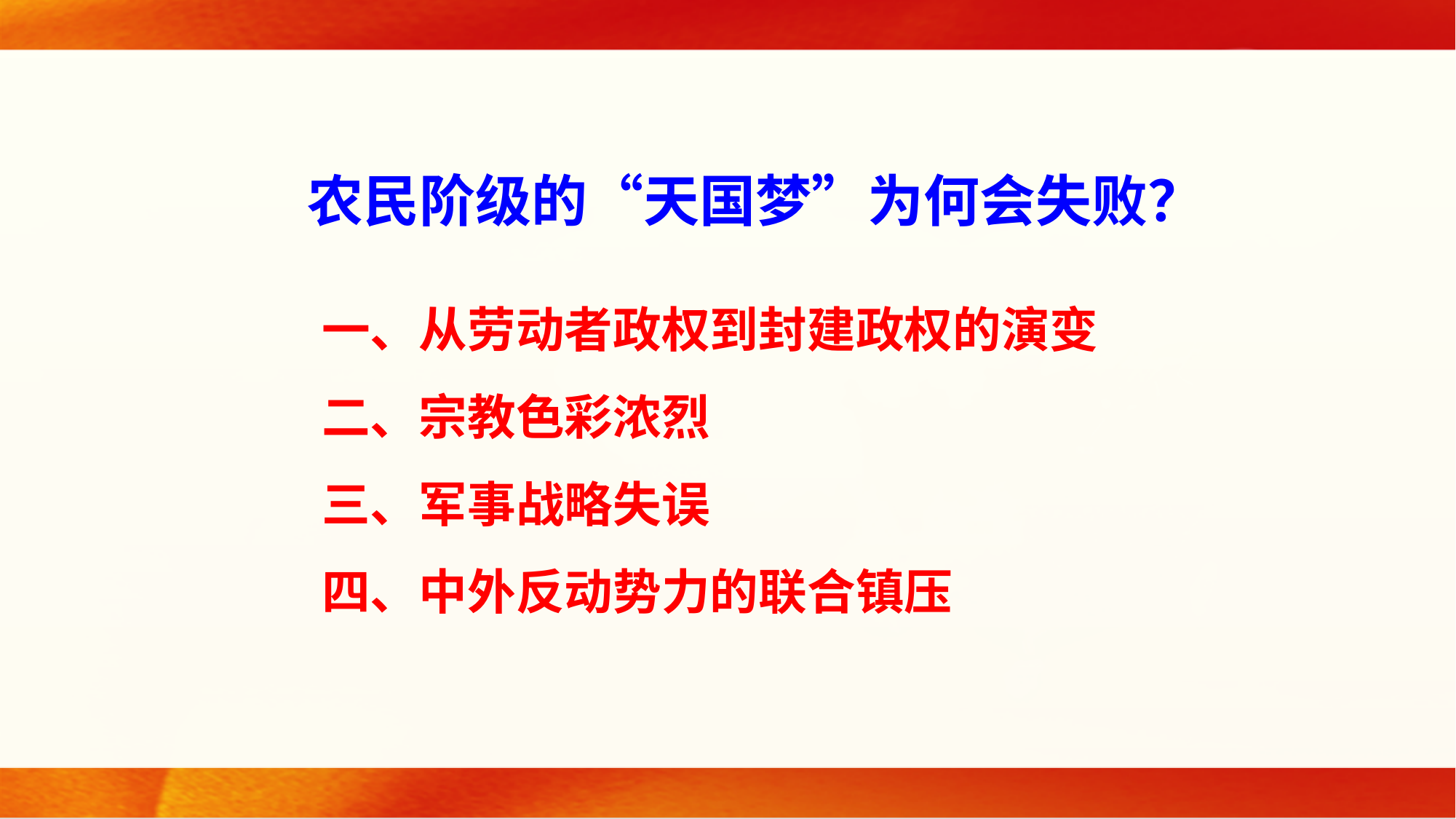

农民阶级的“天国梦”为何会失败？
一、从劳动者政权到封建政权的演变
二、宗教色彩浓烈
三、军事战略失误
四、中外反动势力的联合镇压